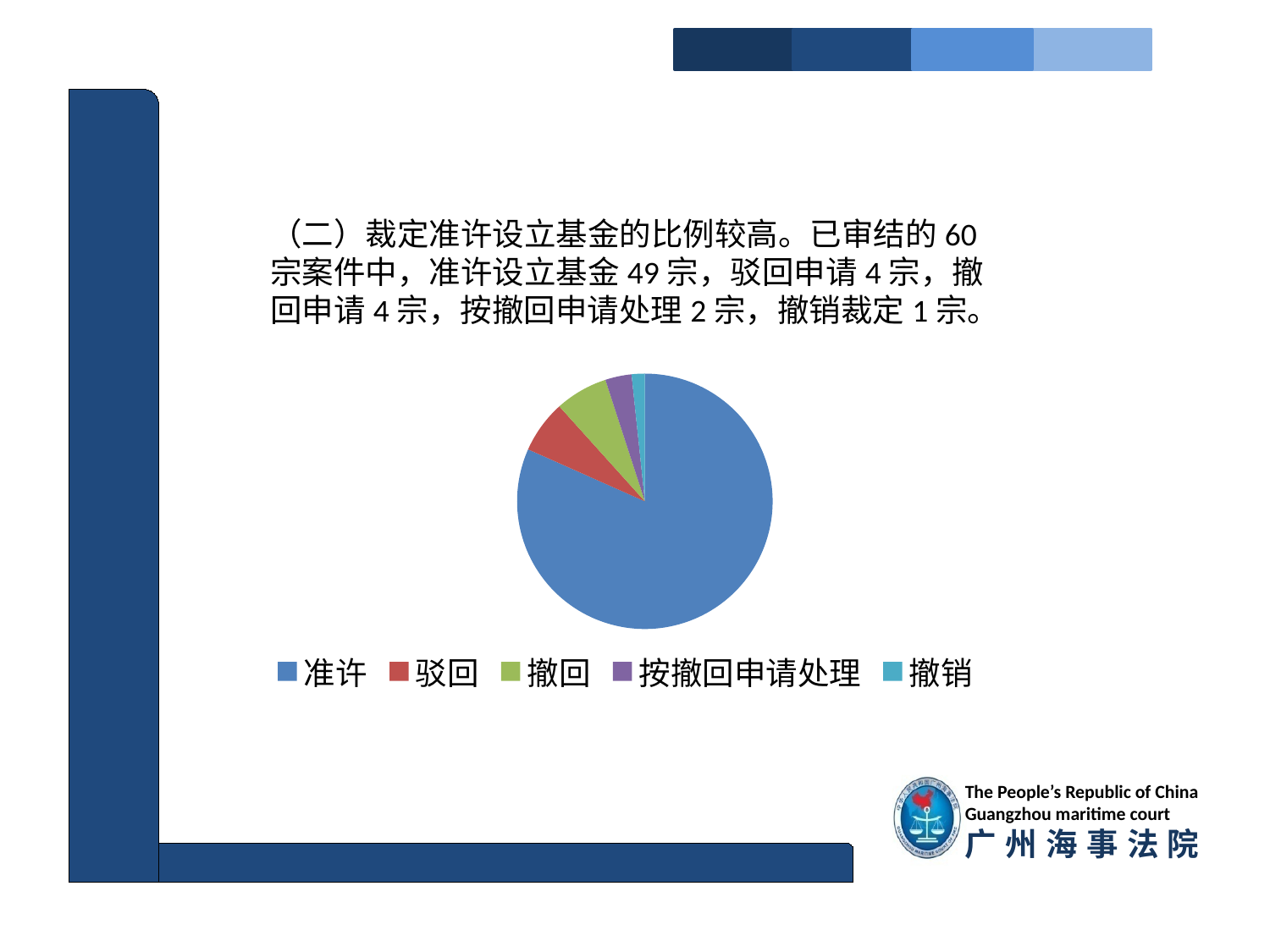

（二）裁定准许设立基金的比例较高。已审结的60宗案件中，准许设立基金49宗，驳回申请4宗，撤回申请4宗，按撤回申请处理2宗，撤销裁定1宗。

[unsupported chart]